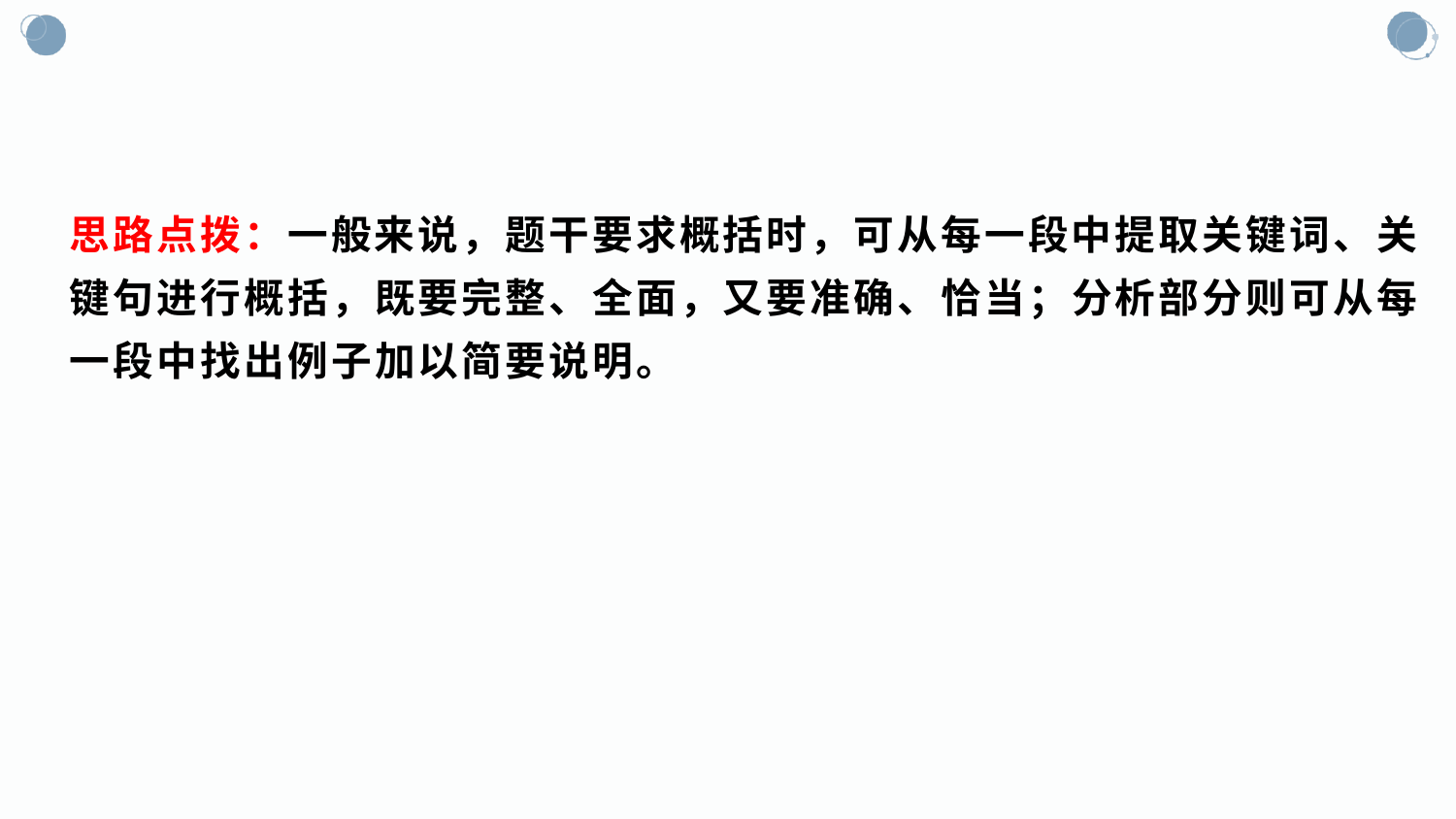

思路点拨：一般来说，题干要求概括时，可从每一段中提取关键词、关键句进行概括，既要完整、全面，又要准确、恰当；分析部分则可从每一段中找出例子加以简要说明。